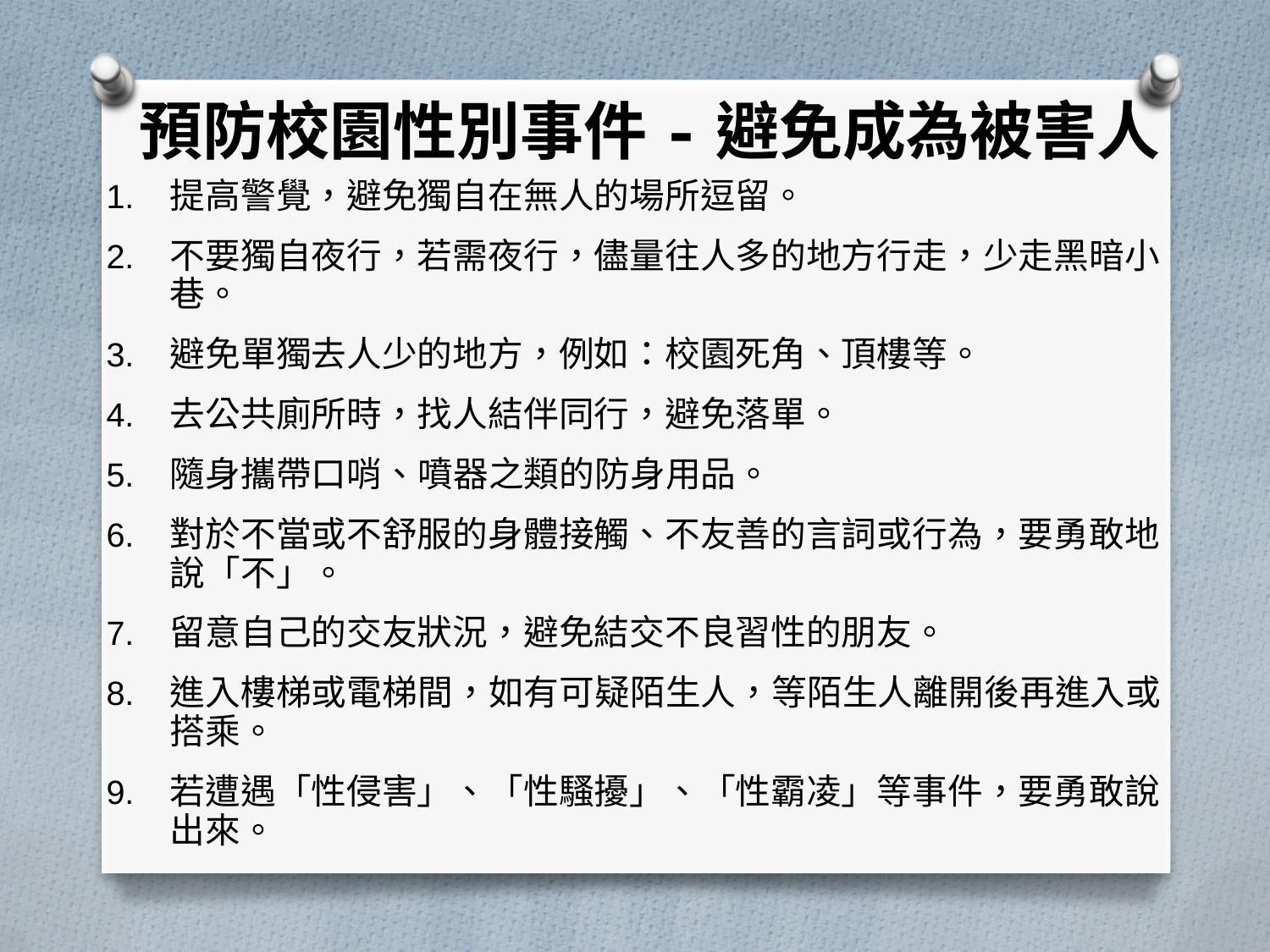

預防校園性別事件-避免成為被害人
提高警覺，避免獨自在無人的場所逗留。
不要獨自夜行，若需夜行，儘量往人多的地方行走，少走黑暗小巷。
避免單獨去人少的地方，例如：校園死角、頂樓等。
去公共廁所時，找人結伴同行，避免落單。
隨身攜帶口哨、噴器之類的防身用品。
對於不當或不舒服的身體接觸、不友善的言詞或行為，要勇敢地說「不」。
留意自己的交友狀況，避免結交不良習性的朋友。
進入樓梯或電梯間，如有可疑陌生人，等陌生人離開後再進入或搭乘。
若遭遇「性侵害」、「性騷擾」、「性霸凌」等事件，要勇敢說出來。